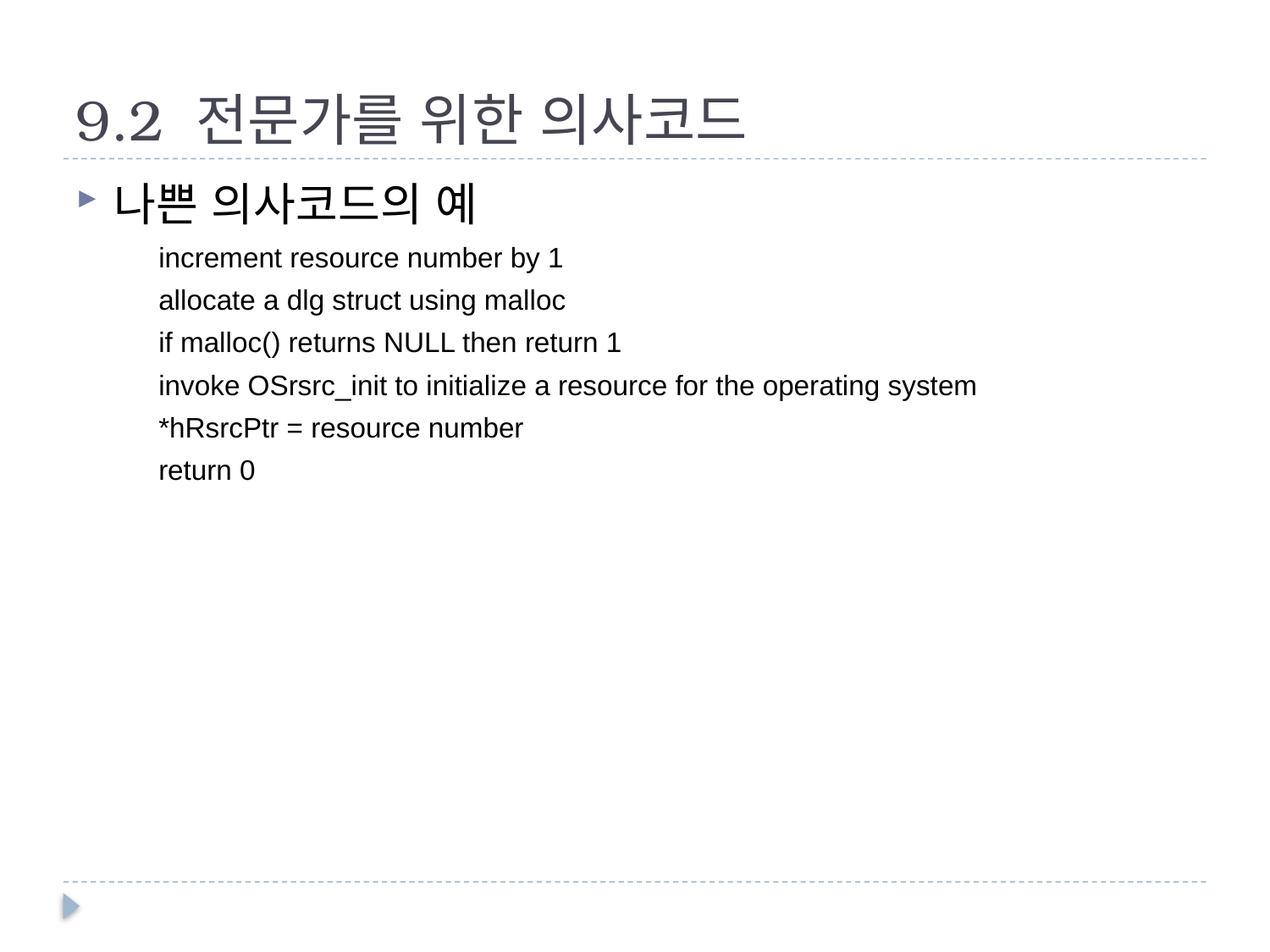

# 9.2 전문가를 위한 의사코드
나쁜 의사코드의 예
increment resource number by 1
allocate a dlg struct using malloc
if malloc() returns NULL then return 1
invoke OSrsrc_init to initialize a resource for the operating system
*hRsrcPtr = resource number
return 0